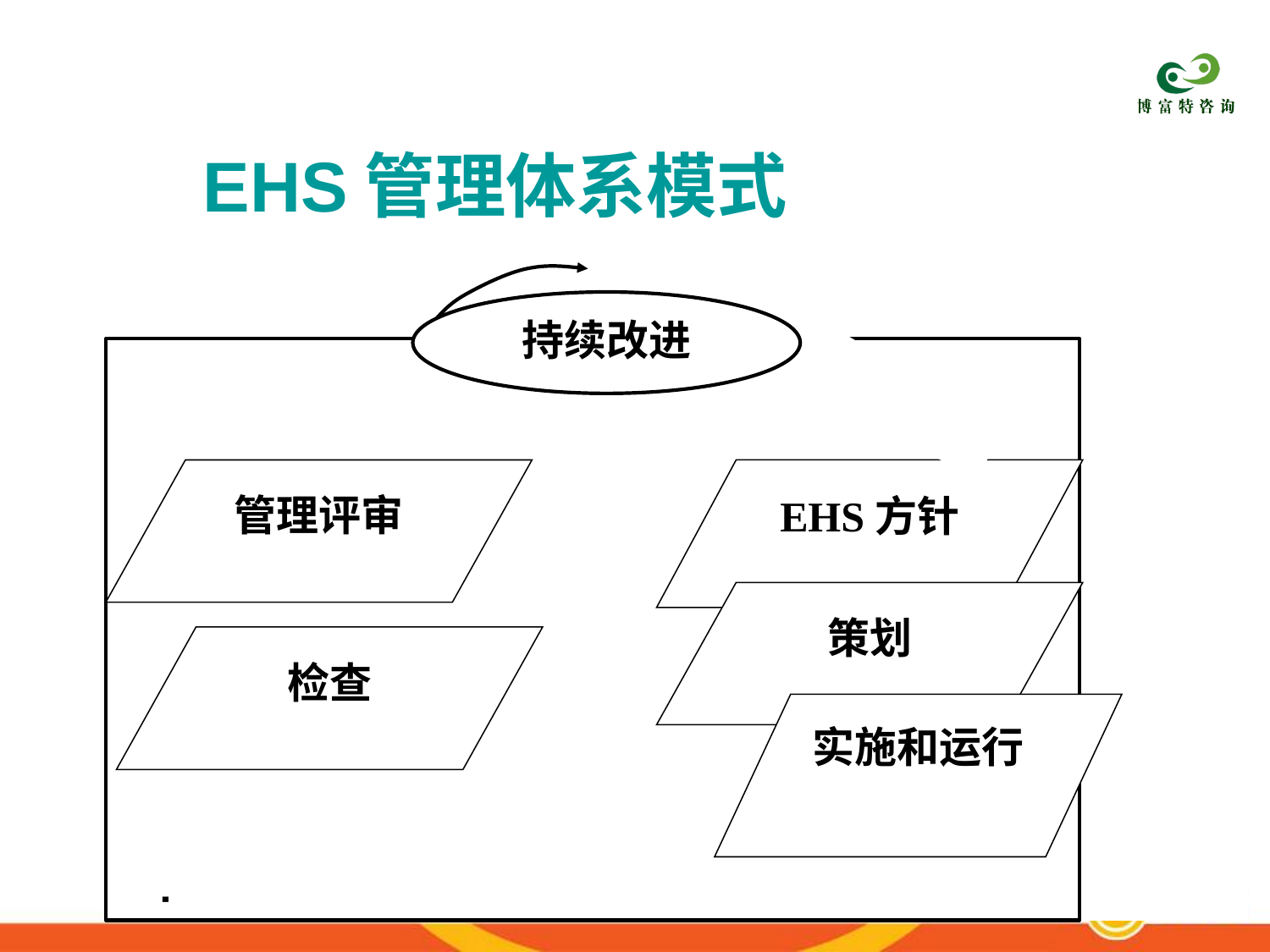

EHS管理体系模式
.

持续改进

管理评审
EHS方针
策划
检查
实施和运行